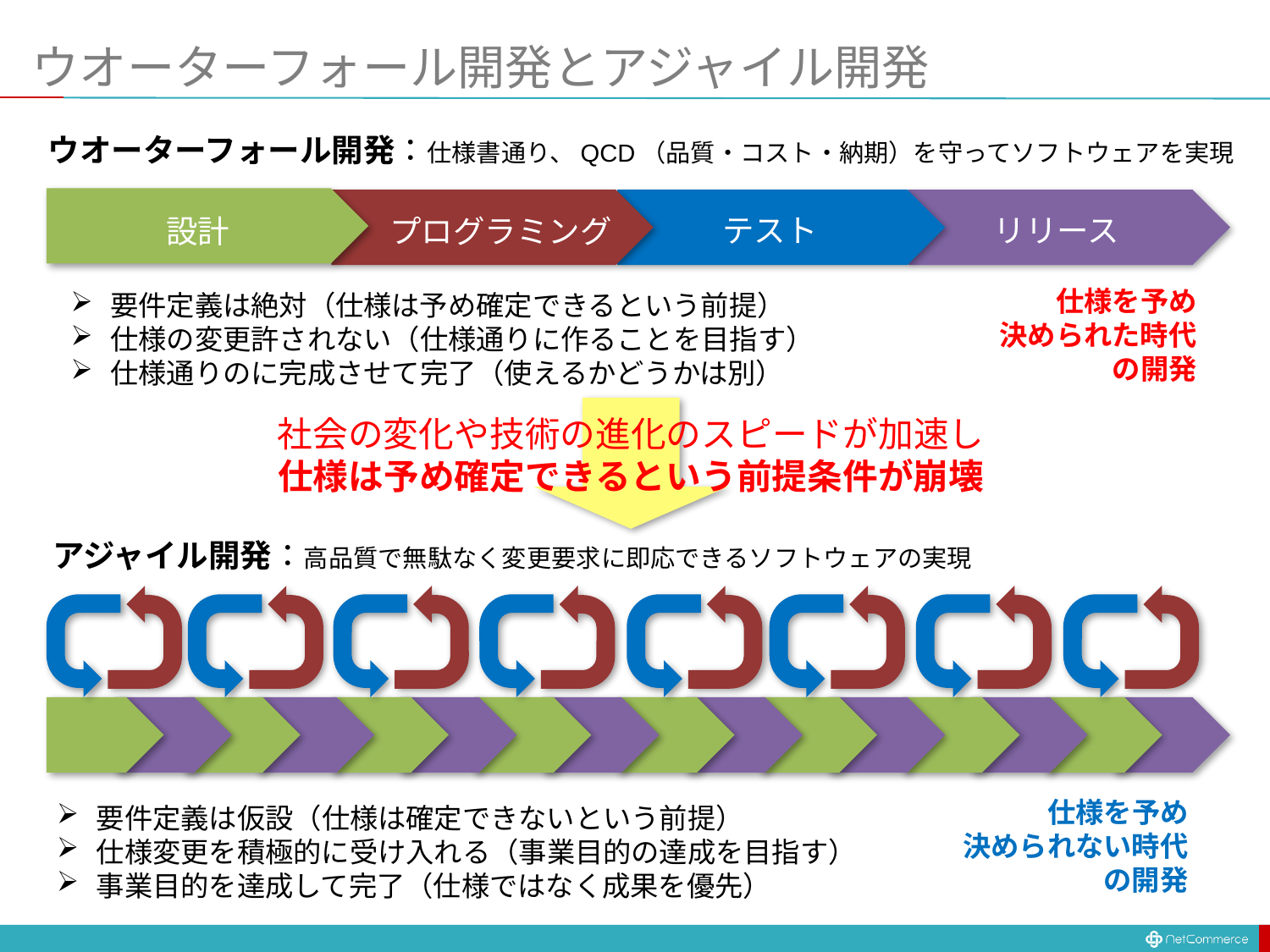

# ウオーターフォール開発とアジャイル開発
ウオーターフォール開発：仕様書通り、QCD（品質・コスト・納期）を守ってソフトウェアを実現

テスト
リリース
設計
プログラミング
仕様を予め
決められた時代
の開発
要件定義は絶対（仕様は予め確定できるという前提）
仕様の変更許されない（仕様通りに作ることを目指す）
仕様通りのに完成させて完了（使えるかどうかは別）

社会の変化や技術の進化のスピードが加速し
仕様は予め確定できるという前提条件が崩壊
アジャイル開発：高品質で無駄なく変更要求に即応できるソフトウェアの実現

仕様を予め
決められない時代
の開発
要件定義は仮設（仕様は確定できないという前提）
仕様変更を積極的に受け入れる（事業目的の達成を目指す）
事業目的を達成して完了（仕様ではなく成果を優先）